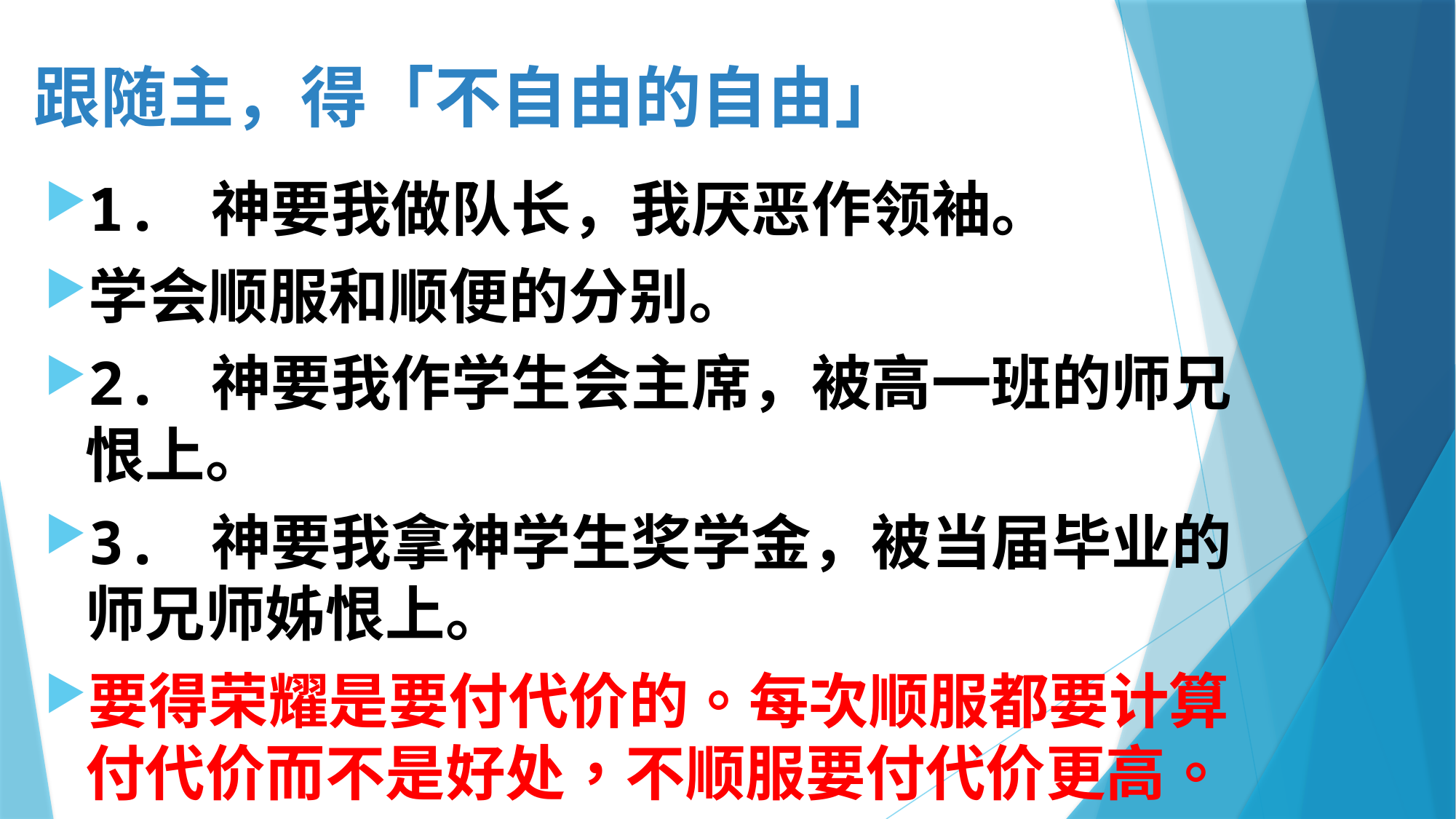

# 跟随主，得「不自由的自由」
1. 神要我做队长，我厌恶作领袖。
学会顺服和顺便的分别。
2. 神要我作学生会主席，被高一班的师兄恨上。
3. 神要我拿神学生奖学金，被当届毕业的师兄师姊恨上。
要得荣耀是要付代价的。每次顺服都要计算付代价而不是好处，不顺服要付代价更高。